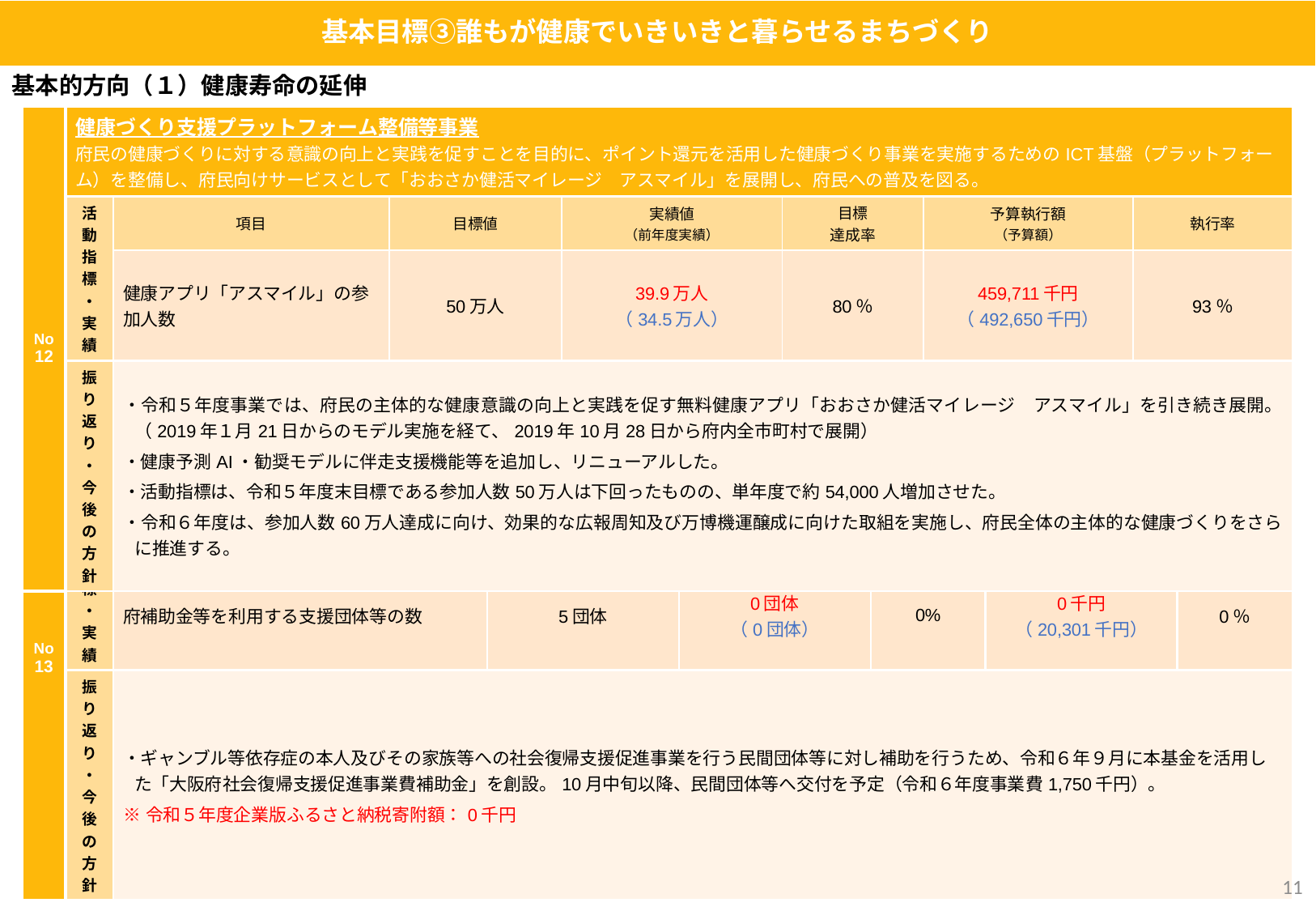

基本目標③誰もが健康でいきいきと暮らせるまちづくり
基本的方向（１）健康寿命の延伸
| No 12 | 健康づくり支援プラットフォーム整備等事業 府民の健康づくりに対する意識の向上と実践を促すことを目的に、ポイント還元を活用した健康づくり事業を実施するためのICT基盤（プラットフォーム）を整備し、府民向けサービスとして「おおさか健活マイレージ　アスマイル」を展開し、府民への普及を図る。 |  |  |  |  |  |  |
| --- | --- | --- | --- | --- | --- | --- | --- |
|  | 活動指標・ 実績 | 項目 | 目標値 | 実績値 （前年度実績） | 目標 達成率 | 予算執行額 （予算額） | 執行率 |
|  |  | 健康アプリ「アスマイル」の参加人数 | 50万人 | 39.9万人 （34.5万人） | 80％ | 459,711千円 （492,650千円） | 93％ |
|  | 振り返り・ 今後の方針 | ・令和５年度事業では、府民の主体的な健康意識の向上と実践を促す無料健康アプリ「おおさか健活マイレージ　アスマイル」を引き続き展開。（2019年１月21日からのモデル実施を経て、2019年10月28日から府内全市町村で展開） ・健康予測AI・勧奨モデルに伴走支援機能等を追加し、リニューアルした。 ・活動指標は、令和５年度末目標である参加人数50万人は下回ったものの、単年度で約54,000人増加させた。 ・令和６年度は、参加人数60万人達成に向け、効果的な広報周知及び万博機運醸成に向けた取組を実施し、府民全体の主体的な健康づくりをさらに推進する。 |  |  |  |  |  |
| No13 | ギャンブル等依存症対策基金事業 【企業版ふるさと納税活用事業】 ギャンブル等依存症の本人・家族等が、その抱える課題や困難度に応じた最適な支援を受けられるよう、支援の担い手として活動する民間団体等と協働し、予防、相談、治療、回復支援を切れ目なく行う。 |  |  |  |  |  |  |
| --- | --- | --- | --- | --- | --- | --- | --- |
|  | 活動指標・ 実績 | 項目 | 目標値 | 実績値 （前年度実績） | 目標 達成率 | 予算執行額 （予算額） | 執行率 |
|  |  | 府補助金等を利用する支援団体等の数 | 5団体 | 0団体 （0団体） | 0% | 0千円 （20,301千円） | 0％ |
|  | 振り返り・ 今後の方針 | ・ギャンブル等依存症の本人及びその家族等への社会復帰支援促進事業を行う民間団体等に対し補助を行うため、令和６年９月に本基金を活用した「大阪府社会復帰支援促進事業費補助金」を創設。10月中旬以降、民間団体等へ交付を予定（令和６年度事業費1,750千円）。 ※令和５年度企業版ふるさと納税寄附額：0千円 |  |  |  |  |  |
11